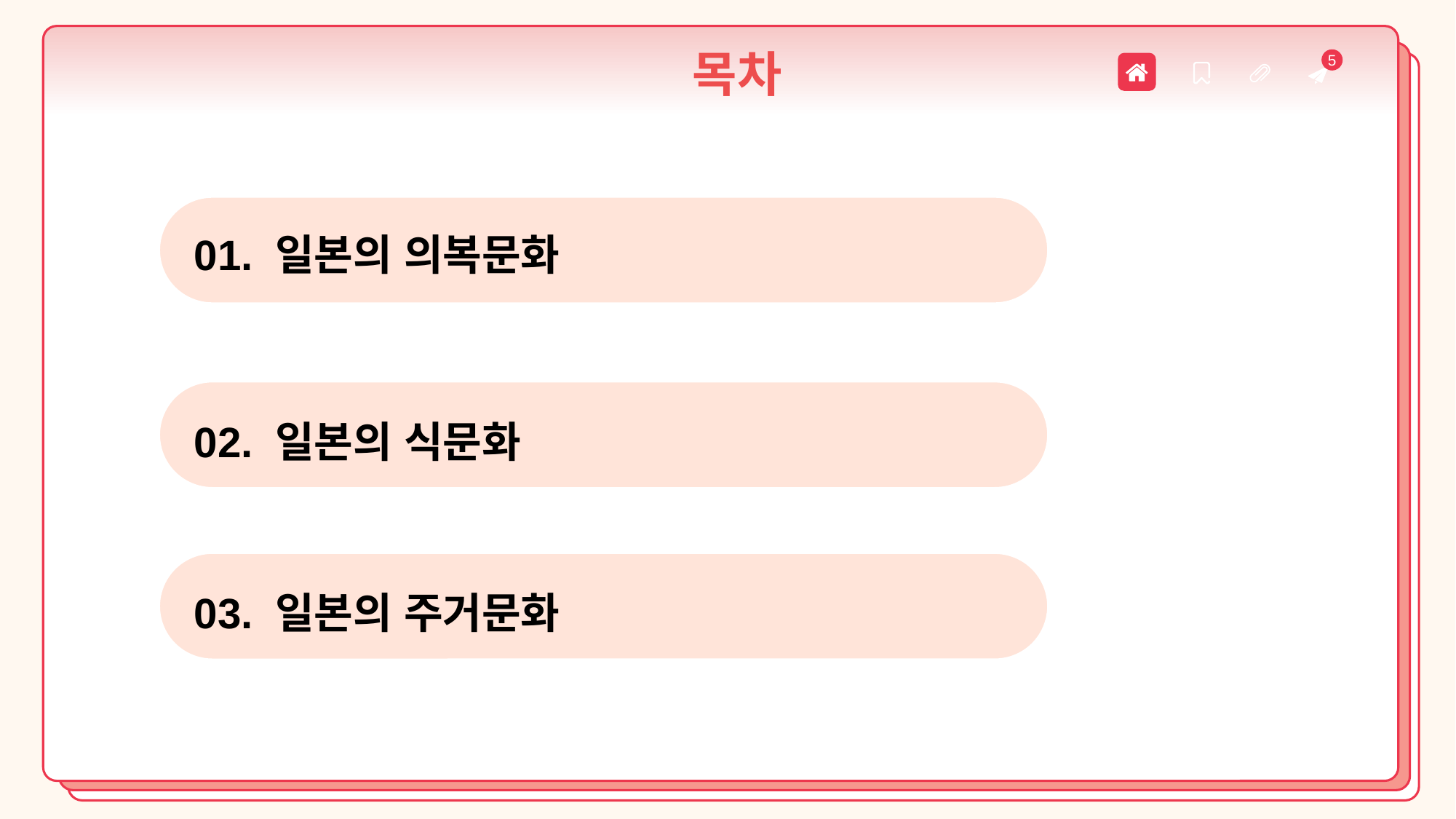

5

목차

01. 일본의 의복문화

02. 일본의 식문화

03. 일본의 주거문화